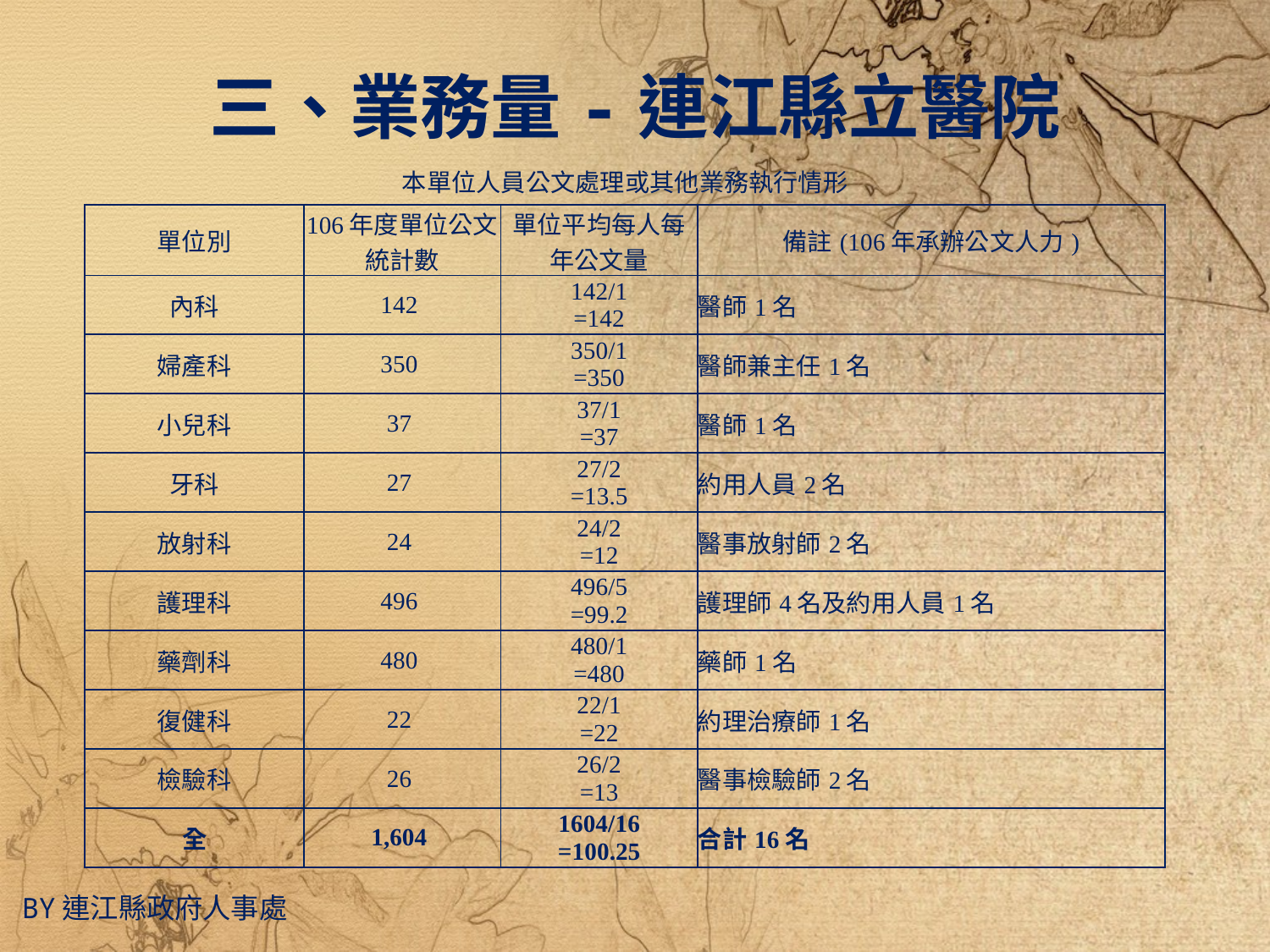

三、業務量-連江縣立醫院
| 本單位人員公文處理或其他業務執行情形 |  |  |  |
| --- | --- | --- | --- |
| 單位別 | 106年度單位公文統計數 | 單位平均每人每年公文量 | 備註(106年承辦公文人力) |
| 內科 | 142 | 142/1 =142 | 醫師1名 |
| 婦產科 | 350 | 350/1 =350 | 醫師兼主任1名 |
| 小兒科 | 37 | 37/1 =37 | 醫師1名 |
| 牙科 | 27 | 27/2 =13.5 | 約用人員2名 |
| 放射科 | 24 | 24/2 =12 | 醫事放射師2名 |
| 護理科 | 496 | 496/5 =99.2 | 護理師4名及約用人員1名 |
| 藥劑科 | 480 | 480/1 =480 | 藥師1名 |
| 復健科 | 22 | 22/1 =22 | 約理治療師1名 |
| 檢驗科 | 26 | 26/2 =13 | 醫事檢驗師2名 |
| 全 | 1,604 | 1604/16 =100.25 | 合計16名 |
By連江縣政府人事處